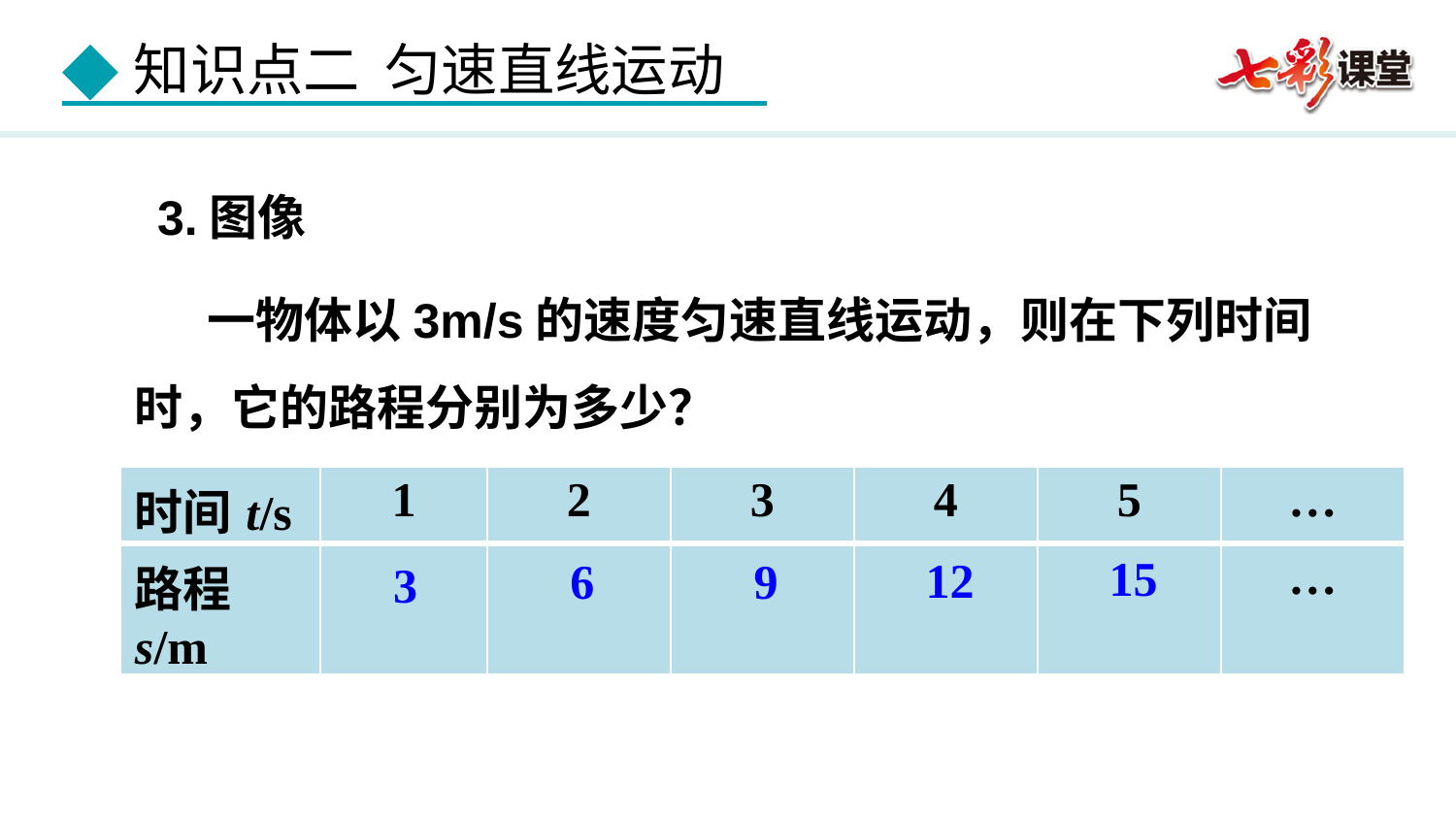

3.图像
一物体以3m/s的速度匀速直线运动，则在下列时间时，它的路程分别为多少？
| 时间t/s | 1 | 2 | 3 | 4 | 5 | … |
| --- | --- | --- | --- | --- | --- | --- |
| 路程s/m |  |  |  |  |  | … |
15
12
9
6
3